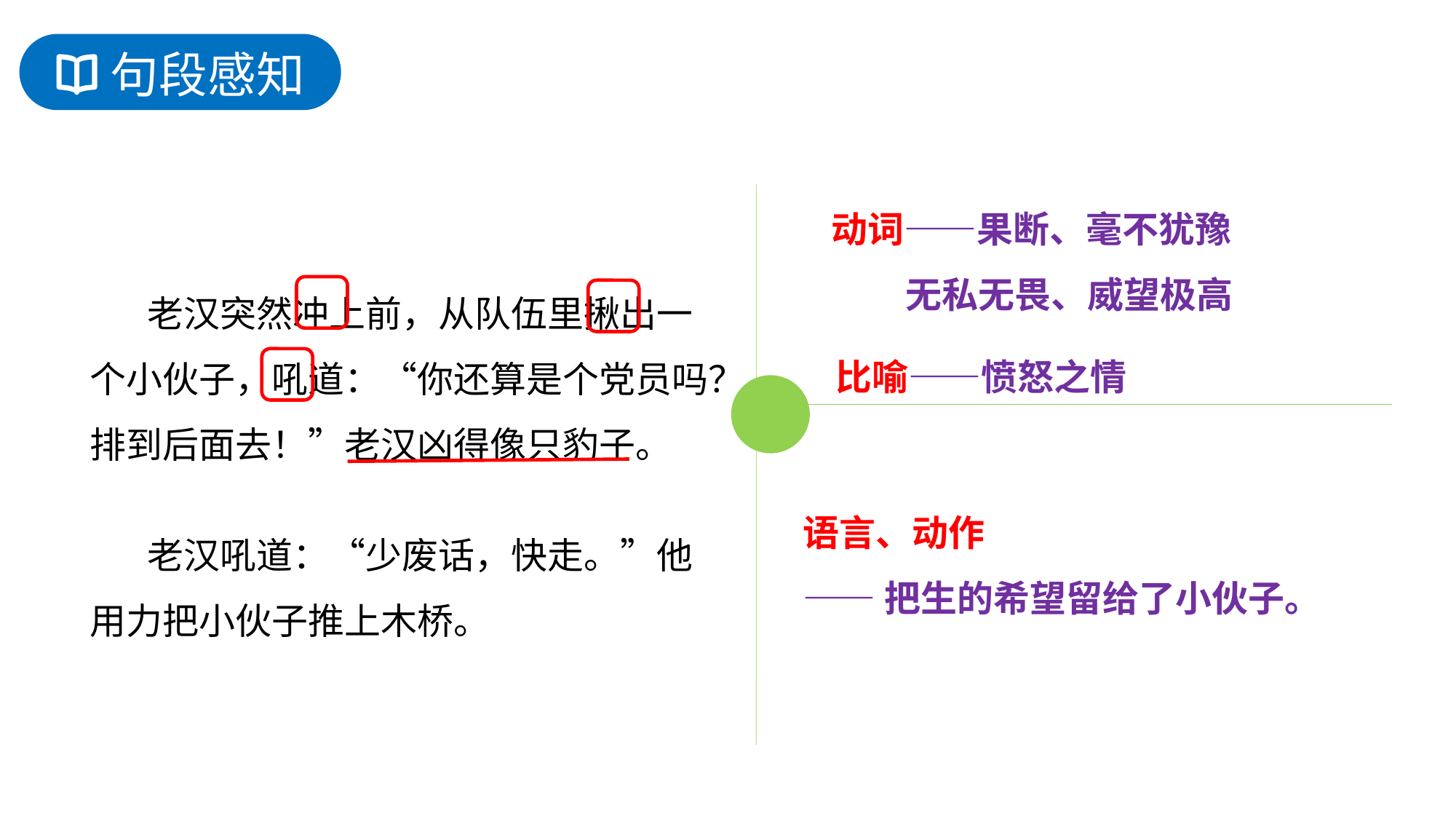

句段感知
动词——果断、毫不犹豫
        无私无畏、威望极高

      老汉突然冲上前，从队伍里揪出一个小伙子，吼道：“你还算是个党员吗？排到后面去！”老汉凶得像只豹子。

比喻——愤怒之情

语言、动作
——把生的希望留给了小伙子。
      老汉吼道：“少废话，快走。”他用力把小伙子推上木桥。